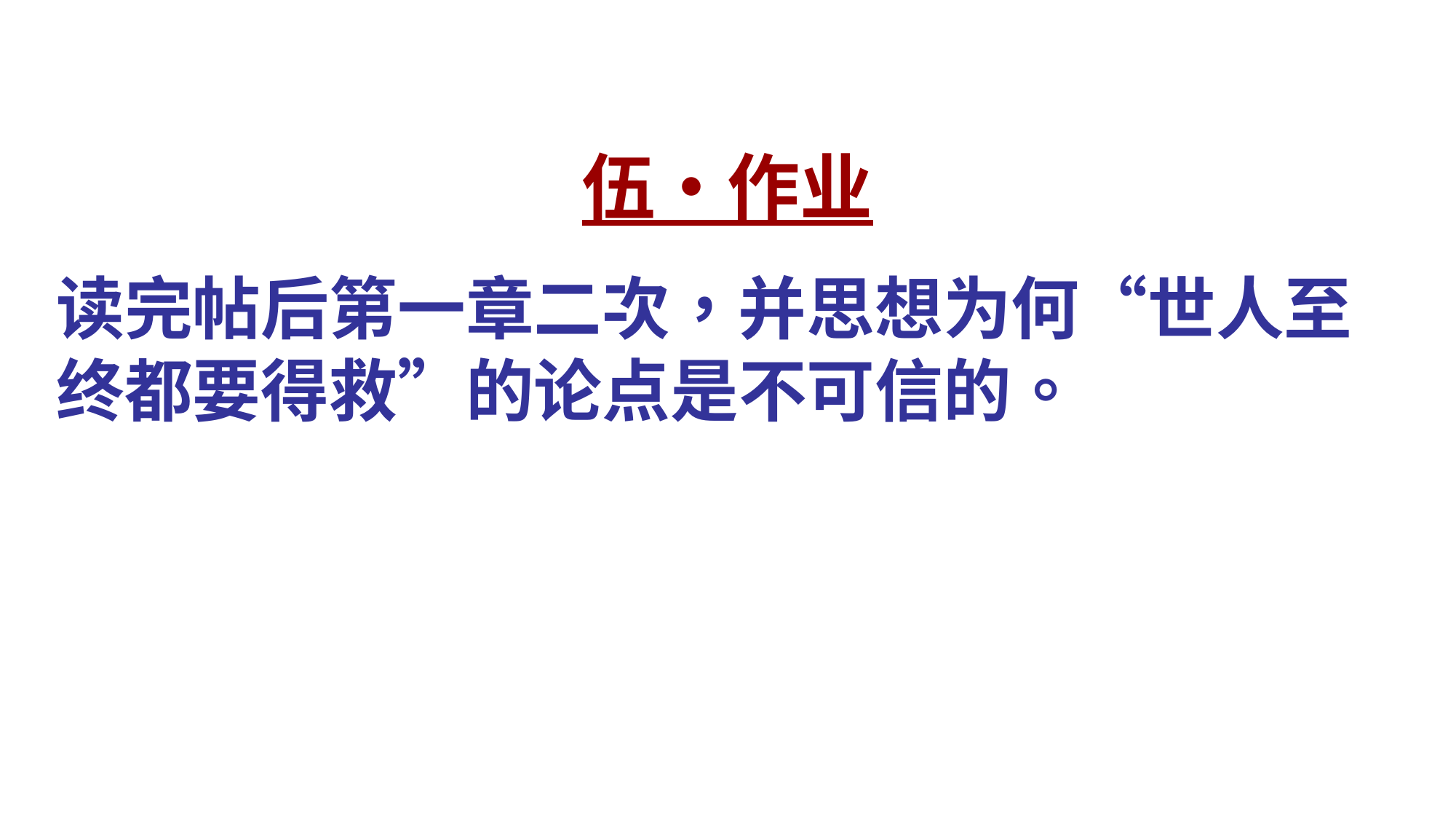

伍‧作业
读完帖后第一章二次，并思想为何“世人至终都要得救”的论点是不可信的。